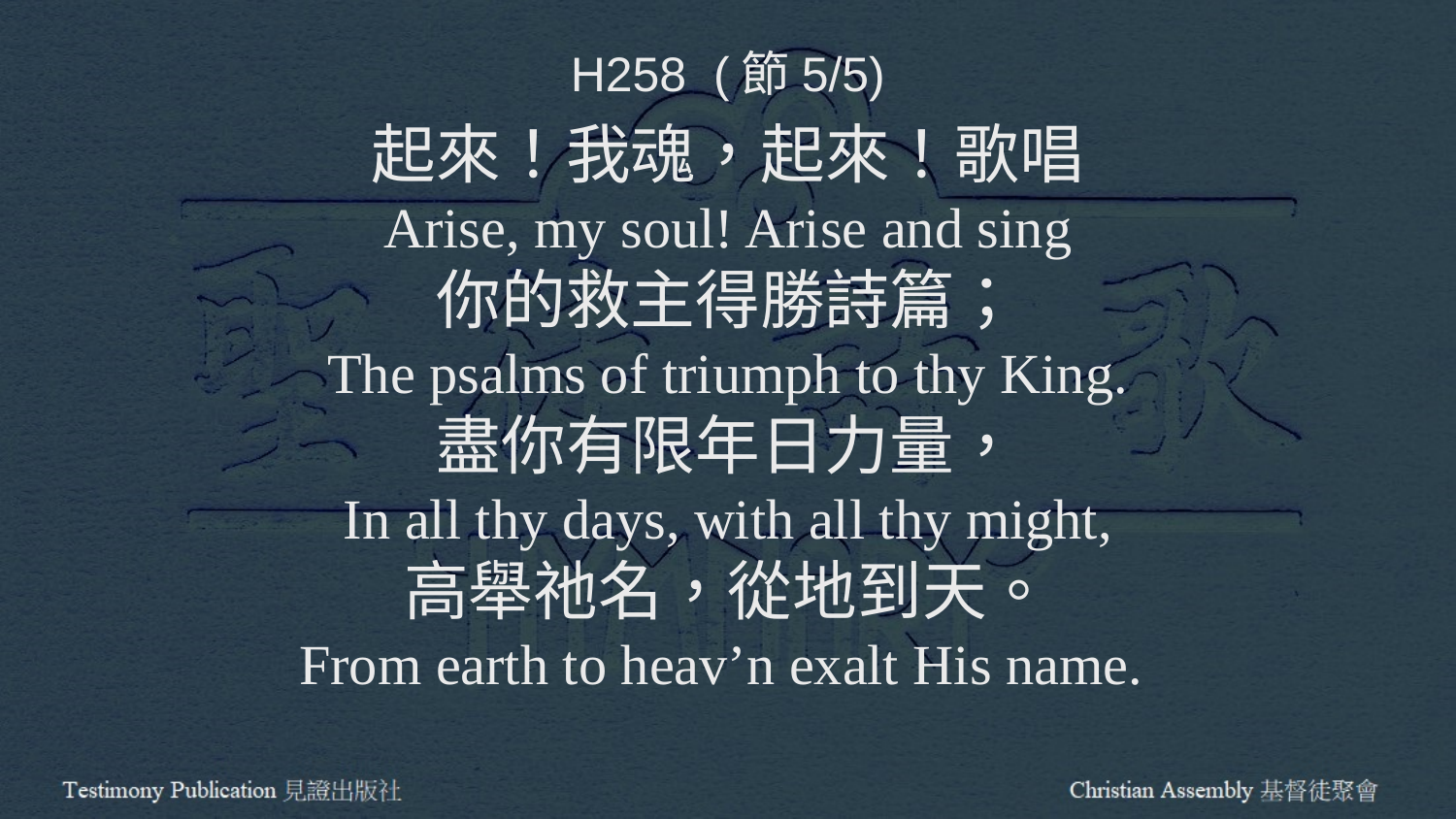

H258  (節5/5)
起來！我魂，起來！歌唱
Arise, my soul! Arise and sing
你的救主得勝詩篇；
The psalms of triumph to thy King.
盡你有限年日力量，
In all thy days, with all thy might,
高舉祂名，從地到天。
From earth to heav’n exalt His name.